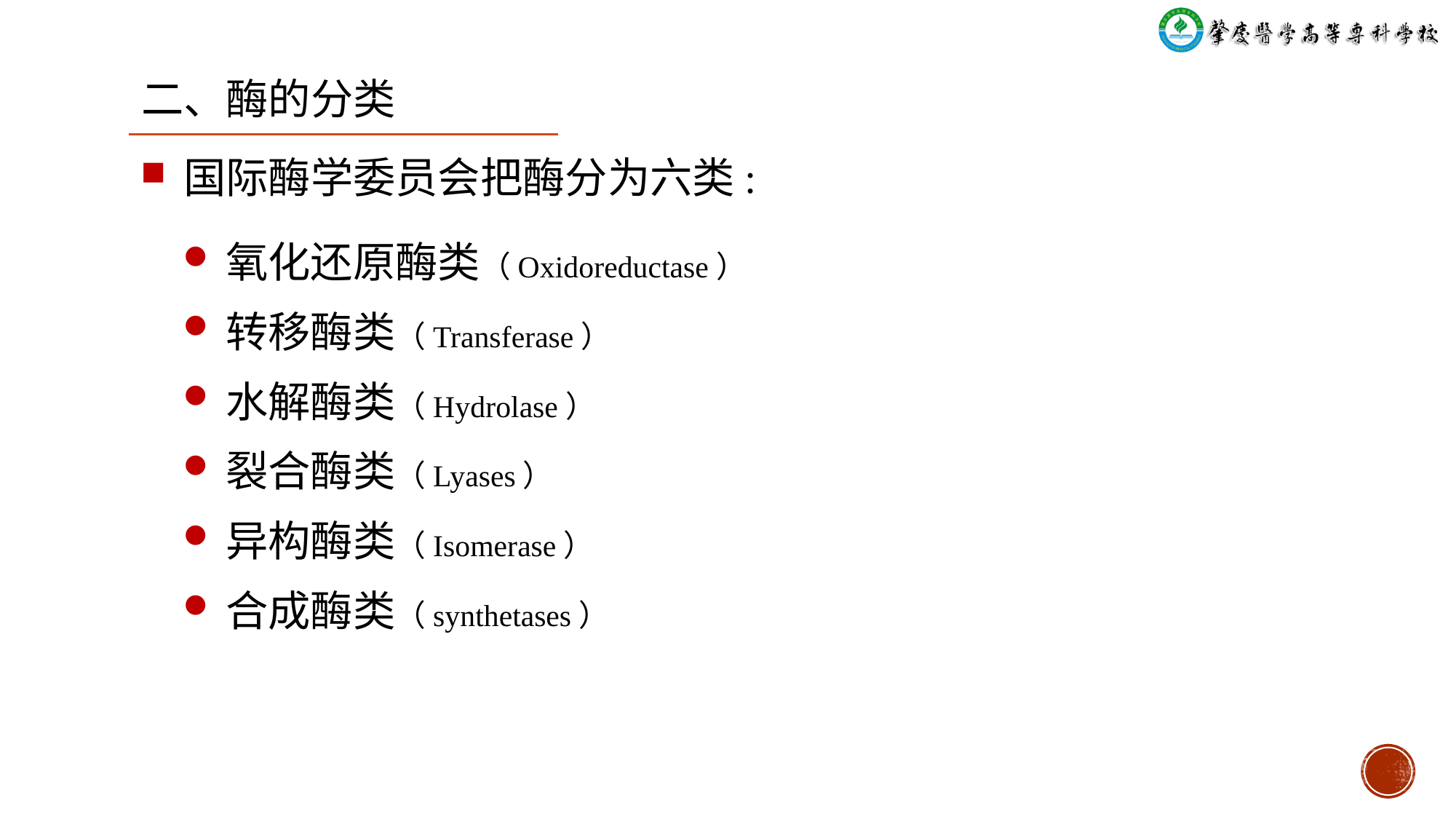

二、酶的分类
国际酶学委员会把酶分为六类:
氧化还原酶类（Oxidoreductase）
转移酶类（Transferase）
水解酶类（Hydrolase）
裂合酶类（Lyases）
异构酶类（Isomerase）
合成酶类（synthetases）